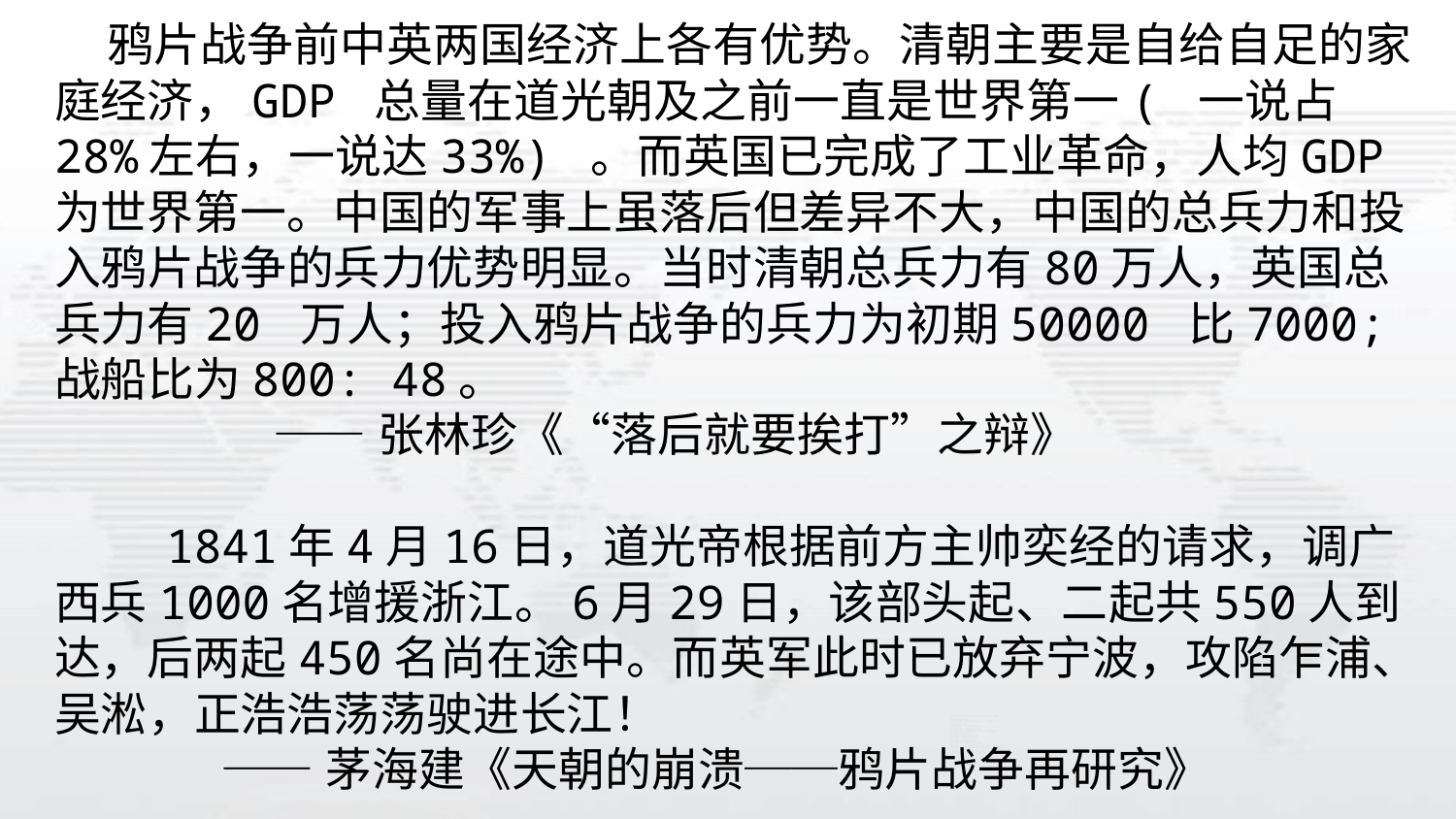

鸦片战争前中英两国经济上各有优势。清朝主要是自给自足的家庭经济，GDP 总量在道光朝及之前一直是世界第一( 一说占28%左右，一说达33%) 。而英国已完成了工业革命，人均GDP 为世界第一。中国的军事上虽落后但差异不大，中国的总兵力和投入鸦片战争的兵力优势明显。当时清朝总兵力有80万人，英国总兵力有20 万人；投入鸦片战争的兵力为初期50000 比7000; 战船比为800: 48。
                     ——张林珍《“落后就要挨打”之辩》

    1841年4月16日，道光帝根据前方主帅奕经的请求，调广西兵1000名增援浙江。6月29日，该部头起、二起共550人到达，后两起450名尚在途中。而英军此时已放弃宁波，攻陷乍浦、吴淞，正浩浩荡荡驶进长江！
                ——茅海建《天朝的崩溃──鸦片战争再研究》